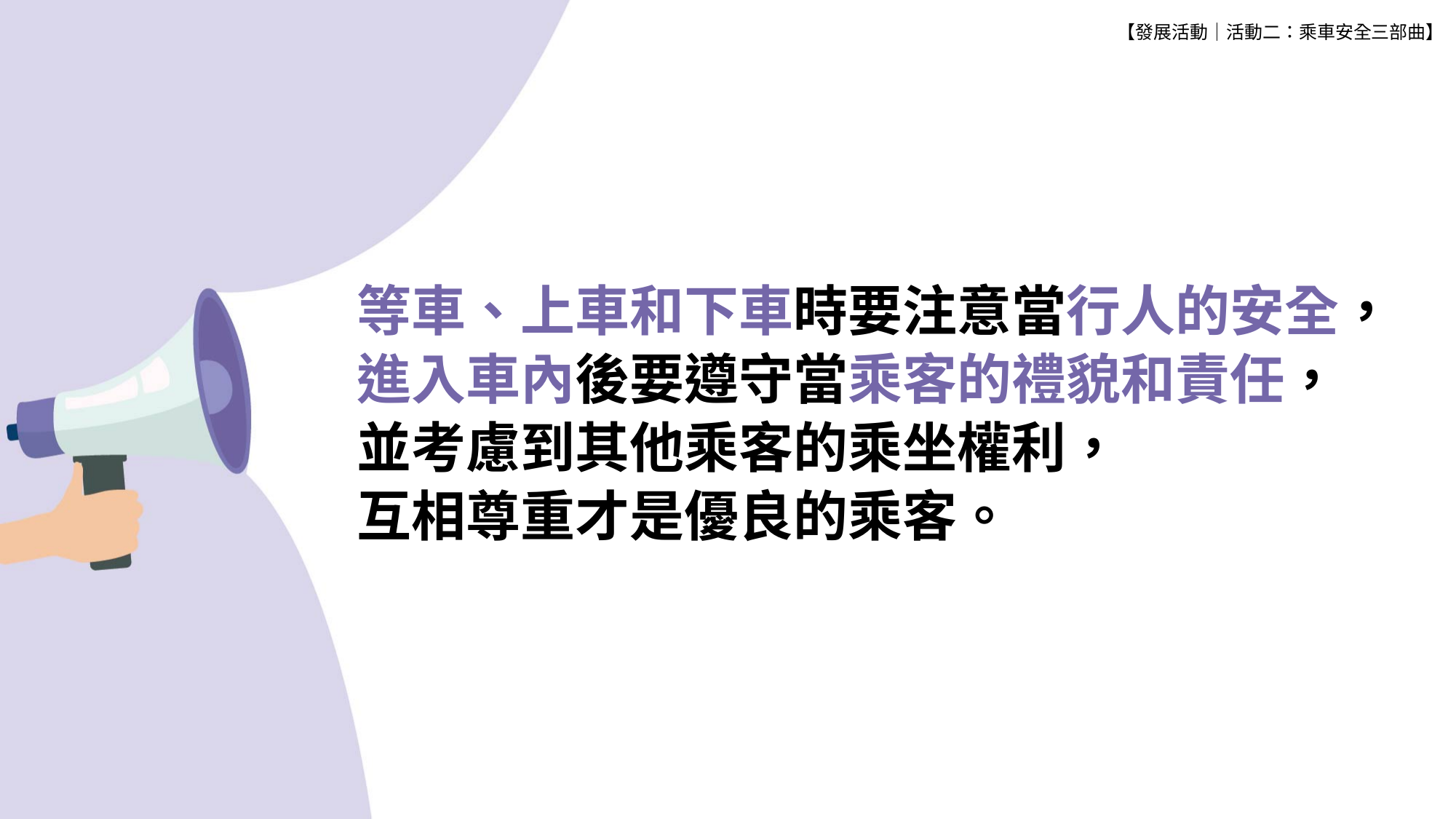

【發展活動│活動二：乘車安全三部曲】
等車、上車和下車時要注意當行人的安全，
進入車內後要遵守當乘客的禮貌和責任，
並考慮到其他乘客的乘坐權利，
互相尊重才是優良的乘客。